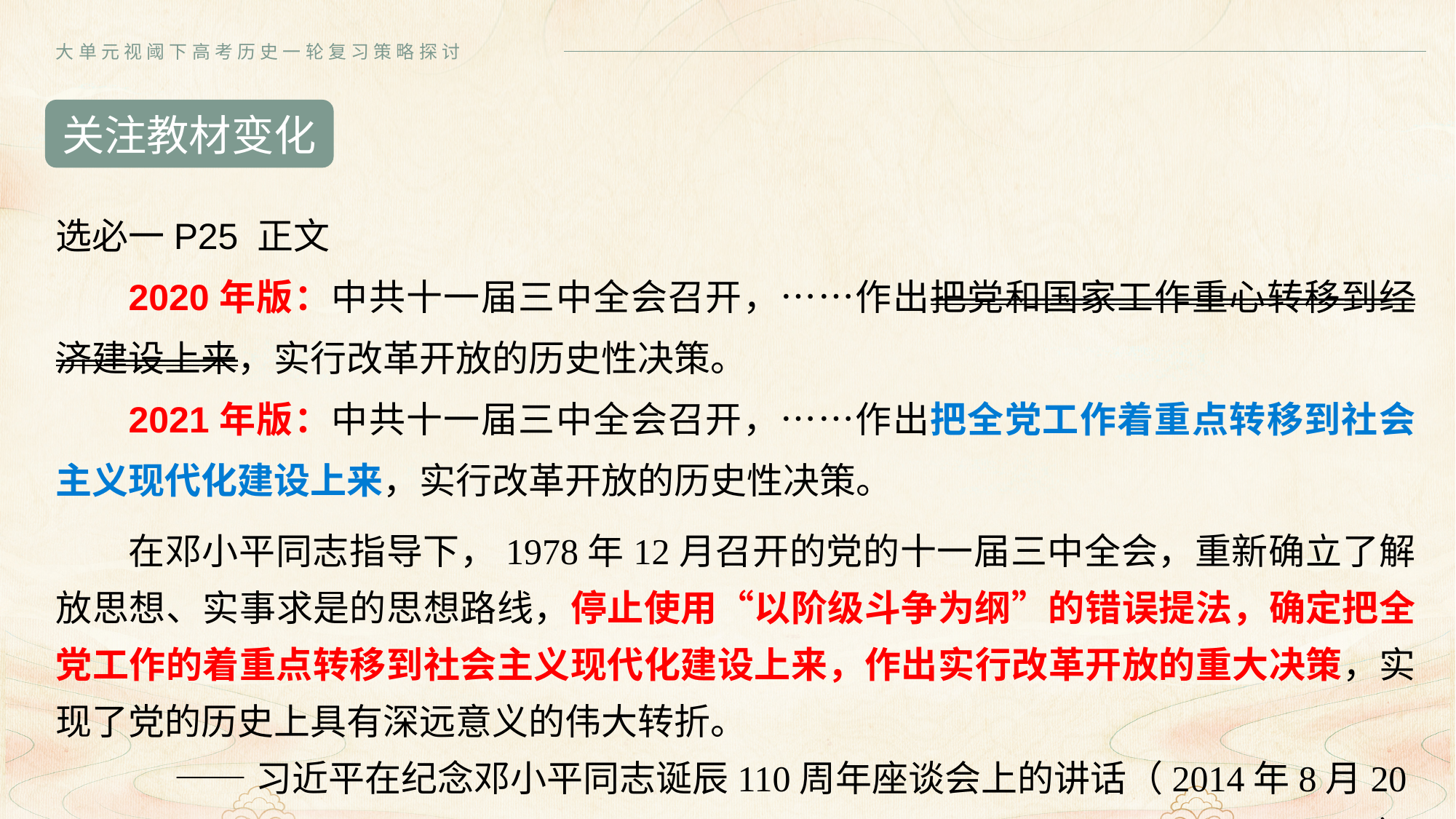

大单元视阈下高考历史一轮复习策略探讨
关注教材变化
选必一P25 正文
2020年版：中共十一届三中全会召开，……作出把党和国家工作重心转移到经济建设上来，实行改革开放的历史性决策。
2021年版：中共十一届三中全会召开，……作出把全党工作着重点转移到社会主义现代化建设上来，实行改革开放的历史性决策。
在邓小平同志指导下，1978年12月召开的党的十一届三中全会，重新确立了解放思想、实事求是的思想路线，停止使用“以阶级斗争为纲”的错误提法，确定把全党工作的着重点转移到社会主义现代化建设上来，作出实行改革开放的重大决策，实现了党的历史上具有深远意义的伟大转折。
——习近平在纪念邓小平同志诞辰110周年座谈会上的讲话（2014年8月20日）